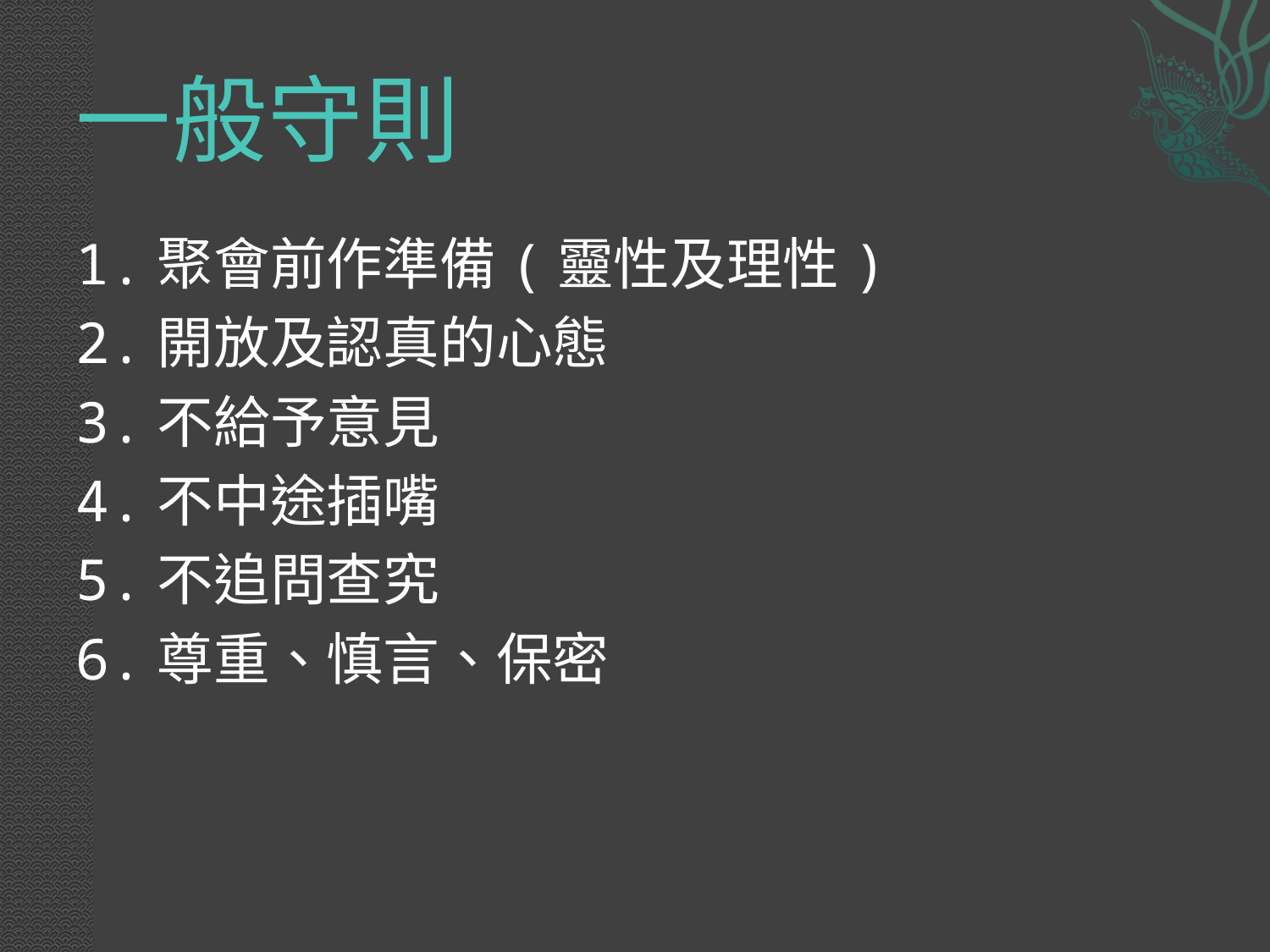

# 一般守則
1.聚會前作準備(靈性及理性)
2.開放及認真的心態
3.不給予意見
4.不中途插嘴
5.不追問查究
6.尊重、慎言、保密